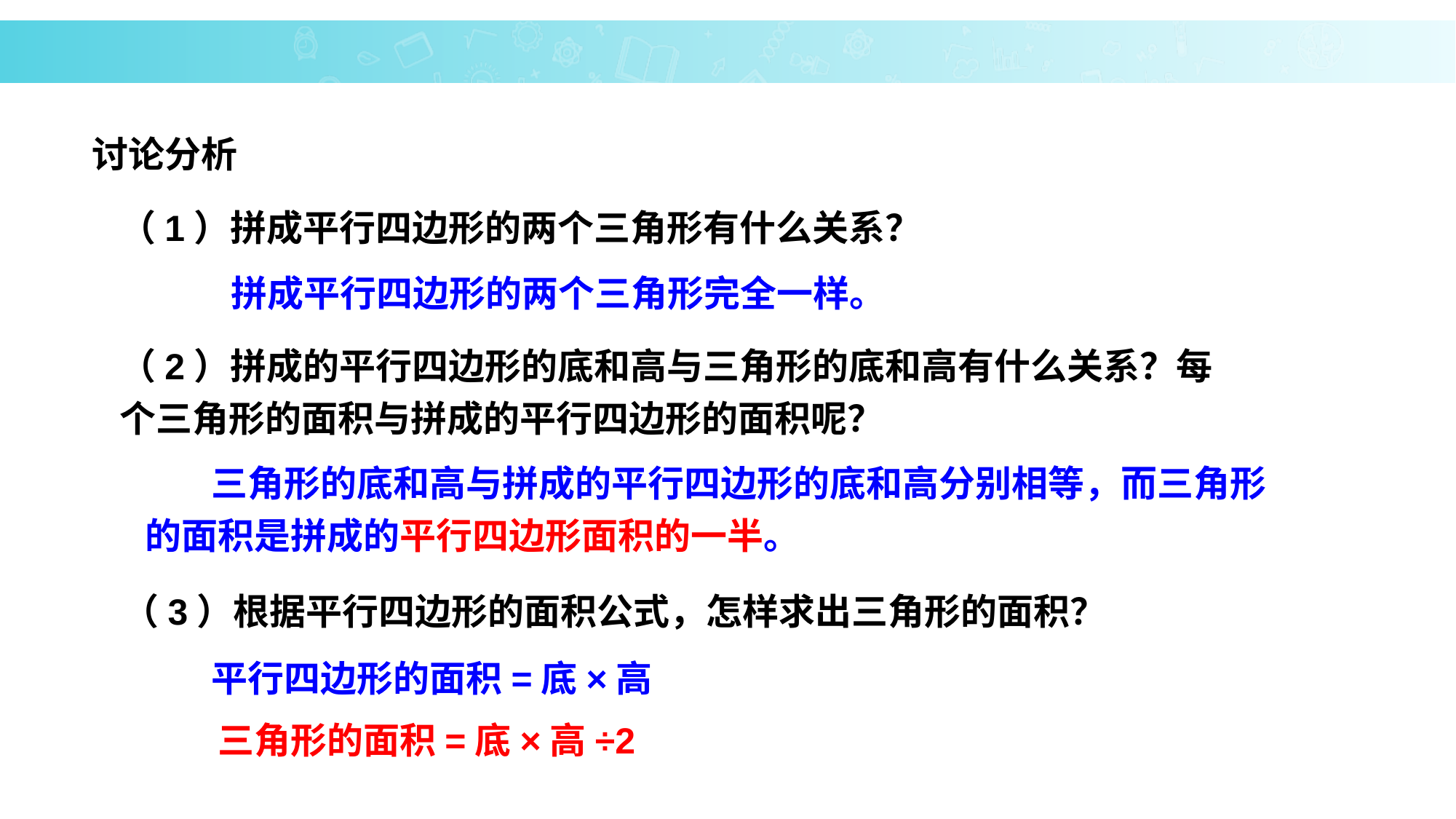

讨论分析
（1）拼成平行四边形的两个三角形有什么关系？
拼成平行四边形的两个三角形完全一样。
（2）拼成的平行四边形的底和高与三角形的底和高有什么关系？每个三角形的面积与拼成的平行四边形的面积呢？
       三角形的底和高与拼成的平行四边形的底和高分别相等，而三角形的面积是拼成的平行四边形面积的一半。
（3）根据平行四边形的面积公式，怎样求出三角形的面积？
平行四边形的面积=底×高
三角形的面积=底×高÷2